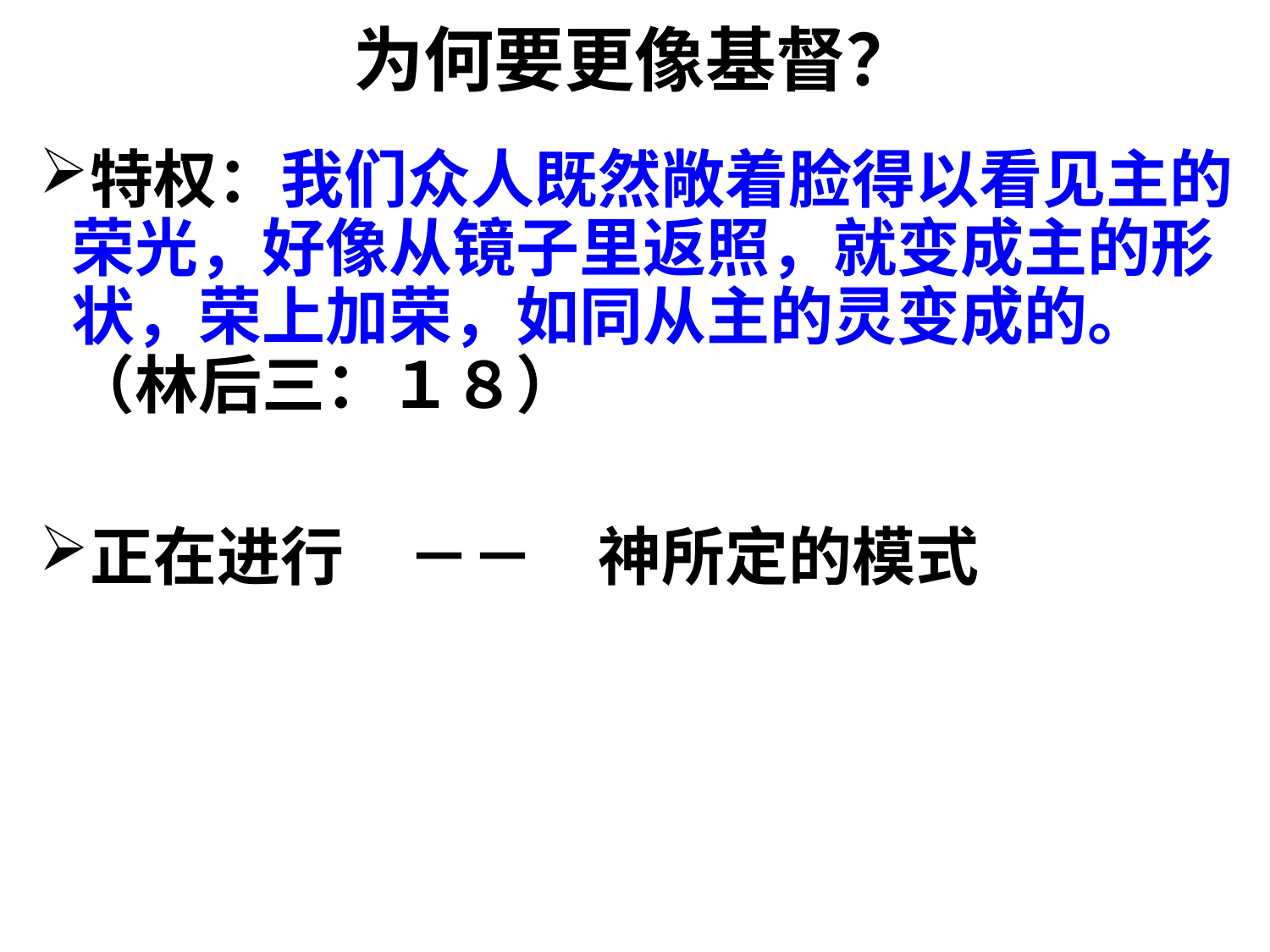

# 为何要更像基督？
特权：我们众人既然敞着脸得以看见主的荣光，好像从镜子里返照，就变成主的形状，荣上加荣，如同从主的灵变成的。（林后三：１８）

正在进行　－－　神所定的模式